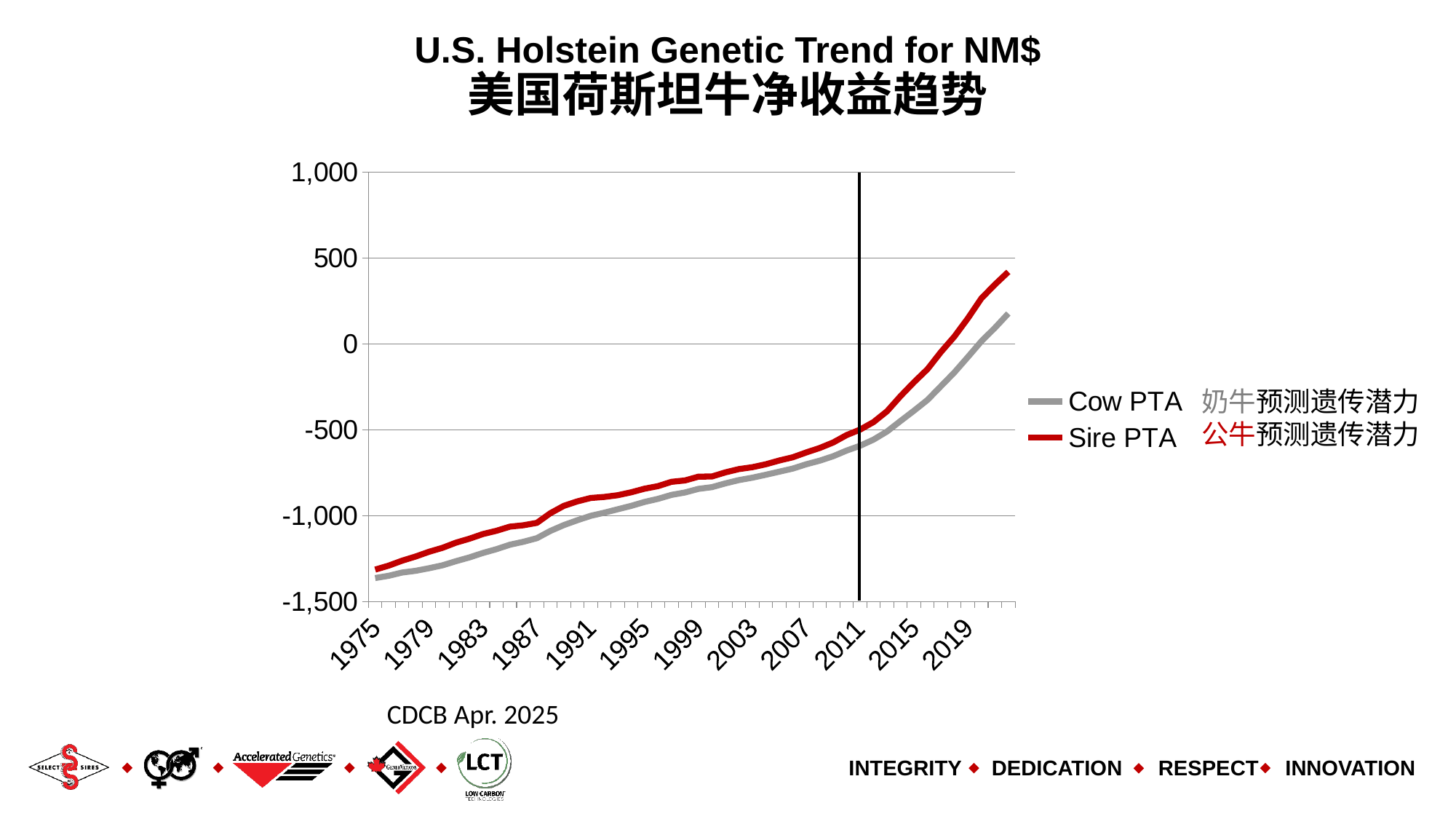

U.S. Holstein Genetic Trend for NM$
美国荷斯坦牛净收益趋势

### Chart

| Category | Cow PTA | Sire PTA |
|---|---|---|
| 1975 | -1363.0 | -1314.0 |
| 1976 | -1350.0 | -1291.0 |
| 1977 | -1331.0 | -1262.0 |
| 1978 | -1321.0 | -1238.0 |
| 1979 | -1306.0 | -1210.0 |
| 1980 | -1289.0 | -1187.0 |
| 1981 | -1265.0 | -1157.0 |
| 1982 | -1243.0 | -1134.0 |
| 1983 | -1217.0 | -1107.0 |
| 1984 | -1195.0 | -1088.0 |
| 1985 | -1169.0 | -1064.0 |
| 1986 | -1152.0 | -1056.0 |
| 1987 | -1131.0 | -1042.0 |
| 1988 | -1089.0 | -986.0 |
| 1989 | -1055.0 | -943.0 |
| 1990 | -1027.0 | -917.0 |
| 1991 | -1001.0 | -897.0 |
| 1992 | -983.0 | -891.0 |
| 1993 | -963.0 | -881.0 |
| 1994 | -943.0 | -864.0 |
| 1995 | -920.0 | -843.0 |
| 1996 | -902.0 | -828.0 |
| 1997 | -879.0 | -803.0 |
| 1998 | -865.0 | -795.0 |
| 1999 | -844.0 | -773.0 |
| 2000 | -834.0 | -772.0 |
| 2001 | -812.0 | -748.0 |
| 2002 | -793.0 | -729.0 |
| 2003 | -779.0 | -718.0 |
| 2004 | -762.0 | -701.0 |
| 2005 | -744.0 | -679.0 |
| 2006 | -726.0 | -660.0 |
| 2007 | -701.0 | -632.0 |
| 2008 | -680.0 | -606.0 |
| 2009 | -654.0 | -574.0 |
| 2010 | -621.0 | -531.0 |
| 2011 | -593.0 | -499.0 |
| 2012 | -557.0 | -455.0 |
| 2013 | -510.0 | -392.0 |
| 2014 | -449.0 | -304.0 |
| 2015 | -389.0 | -223.0 |
| 2016 | -326.0 | -147.0 |
| 2017 | -246.0 | -47.0 |
| 2018 | -166.0 | 43.0 |
| 2019 | -76.0 | 149.0 |
| 2020 | 15.0 | 265.0 |
| 2021 | 93.0 | 345.0 |
| 2022 | 177.0 | 419.0 |
奶牛预测遗传潜力
公牛预测遗传潜力
CDCB Apr. 2025